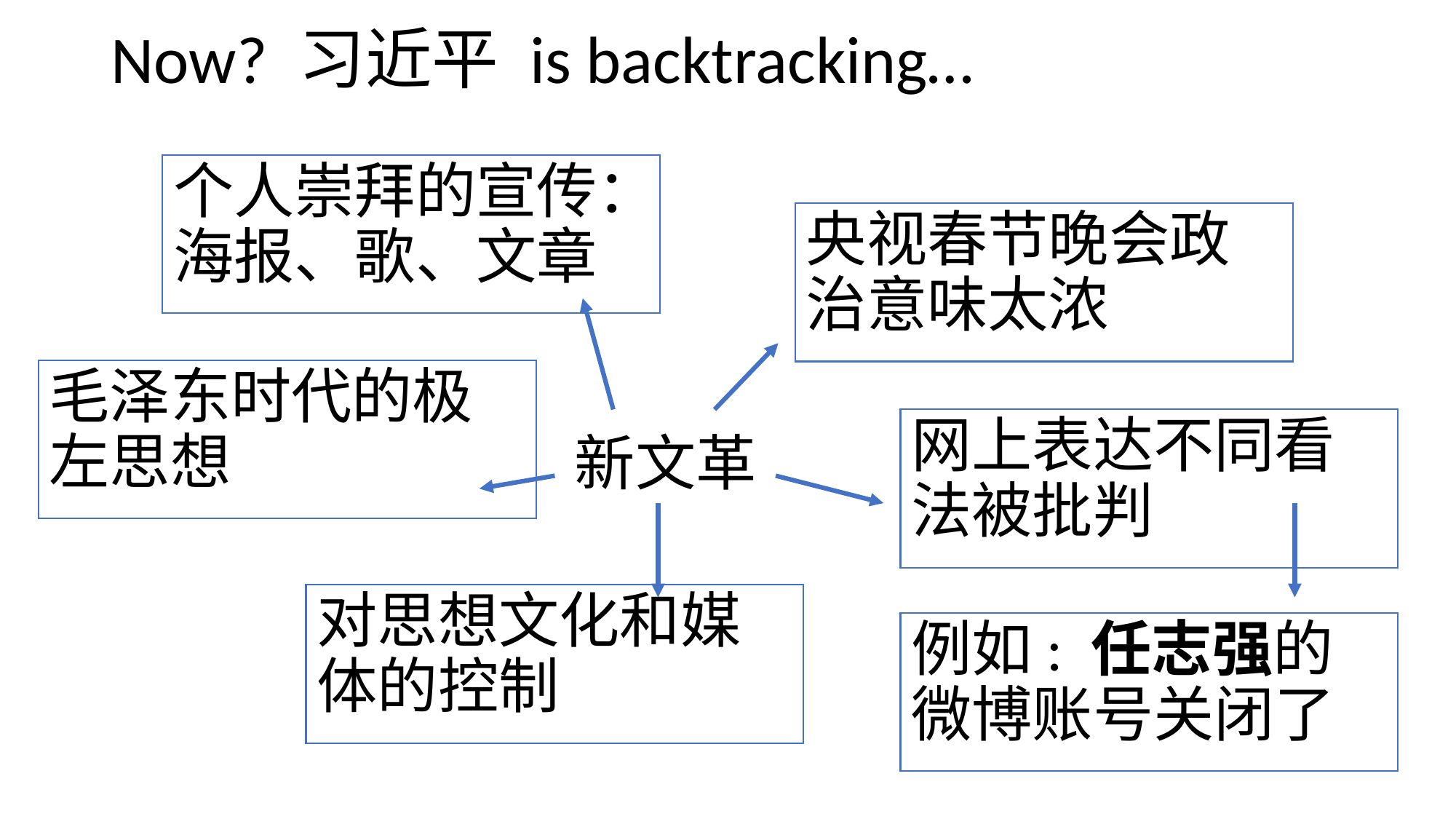

# Now? 习近平 is backtracking…
个人崇拜的宣传：海报、歌、文章
央视春节晚会政治意味太浓
毛泽东时代的极左思想
网上表达不同看法被批判
新文革
对思想文化和媒体的控制
例如: 任志强的微博账号关闭了